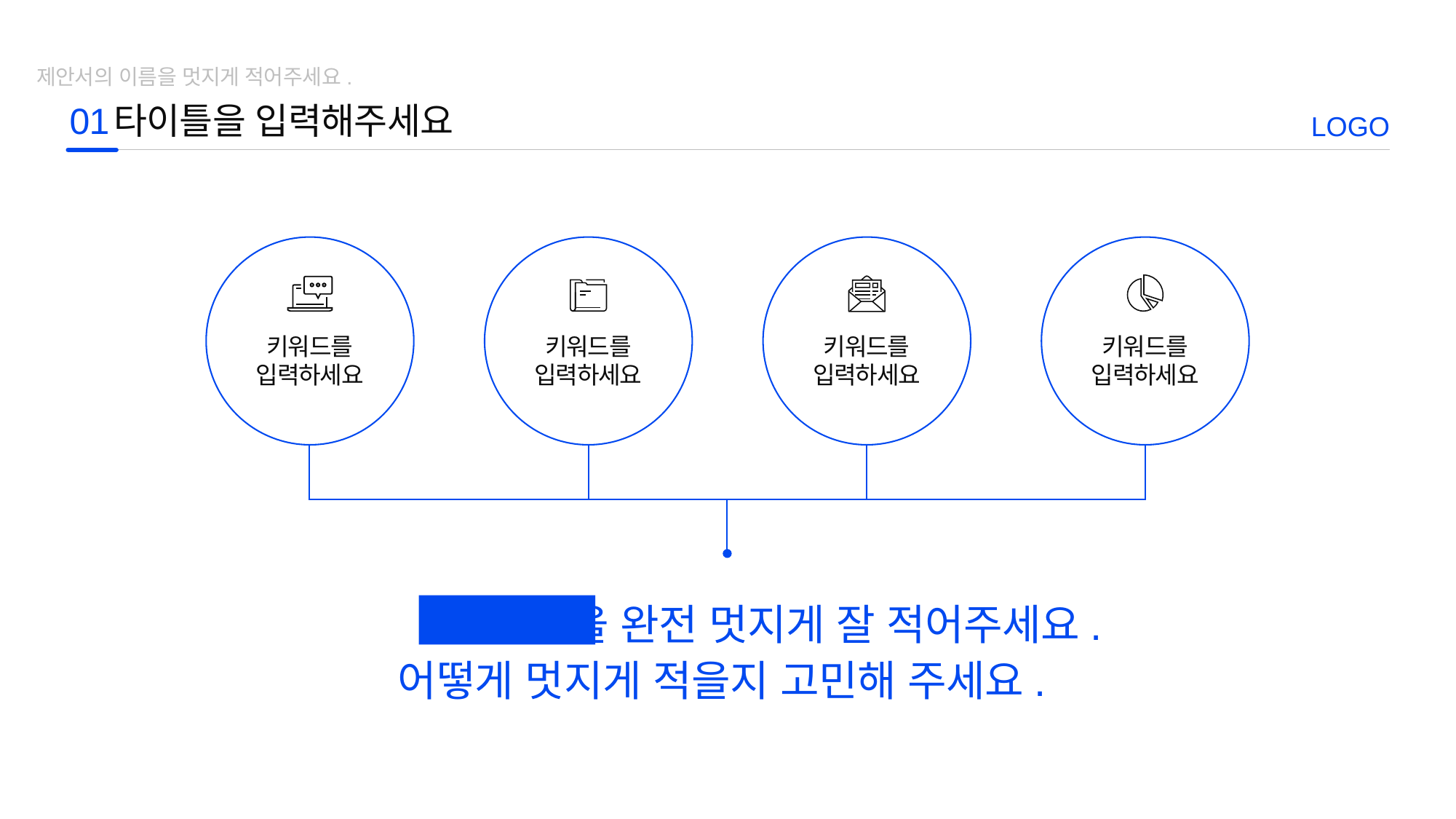

제안서의 이름을 멋지게 적어주세요.
01
타이틀을 입력해주세요
LOGO

키워드를
입력하세요
키워드를
입력하세요
키워드를
입력하세요
키워드를
입력하세요
중요한 내용 을 완전 멋지게 잘 적어주세요.
어떻게 멋지게 적을지 고민해 주세요.